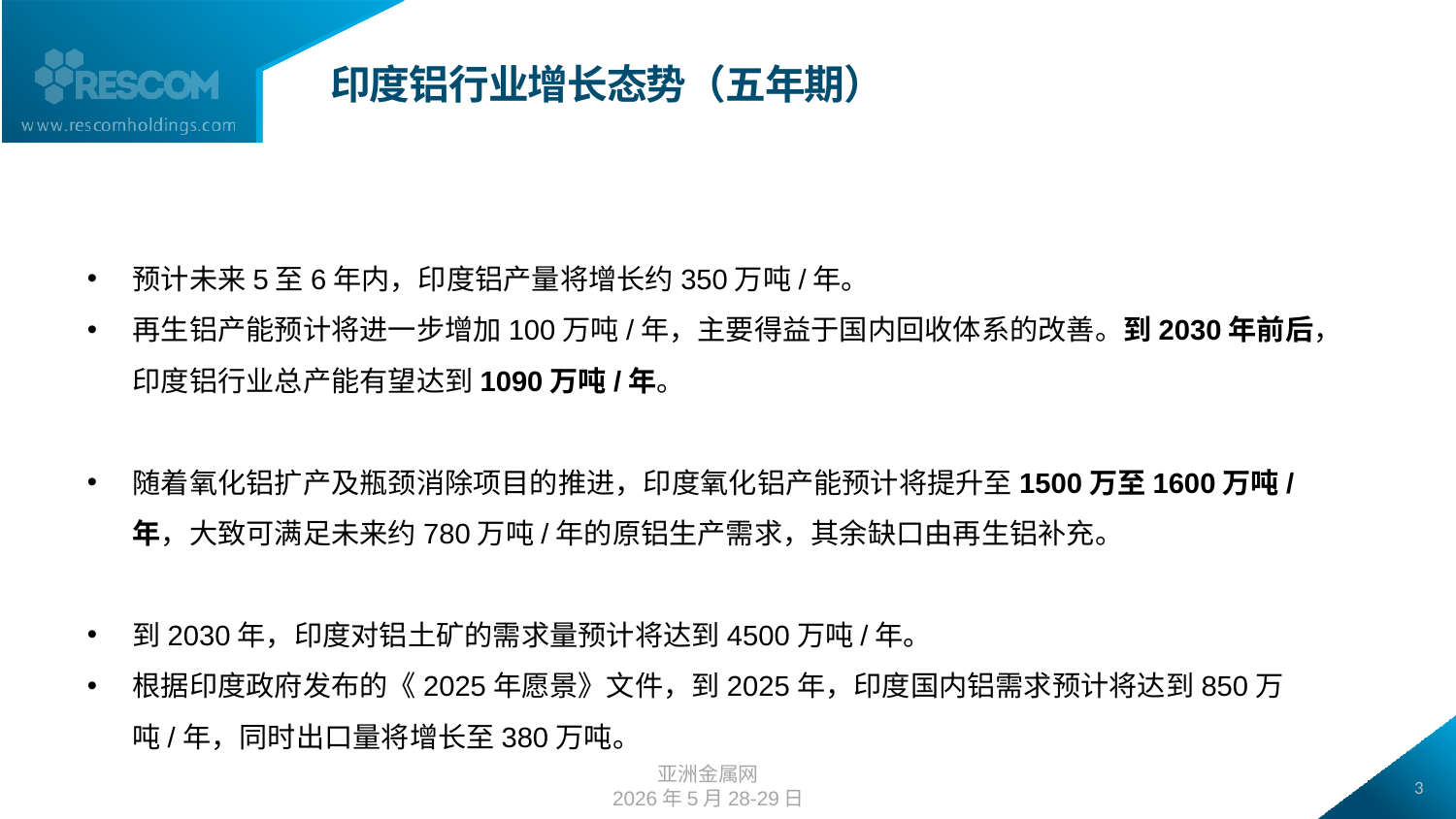

# 印度铝行业增长态势（五年期）

预计未来5至6年内，印度铝产量将增长约350万吨/年。
再生铝产能预计将进一步增加100万吨/年，主要得益于国内回收体系的改善。到2030年前后，印度铝行业总产能有望达到1090万吨/年。

随着氧化铝扩产及瓶颈消除项目的推进，印度氧化铝产能预计将提升至1500万至1600万吨/年，大致可满足未来约780万吨/年的原铝生产需求，其余缺口由再生铝补充。

到2030年，印度对铝土矿的需求量预计将达到4500万吨/年。
根据印度政府发布的《2025年愿景》文件，到2025年，印度国内铝需求预计将达到850万吨/年，同时出口量将增长至380万吨。

亚洲金属网
2026年5月28-29日
3